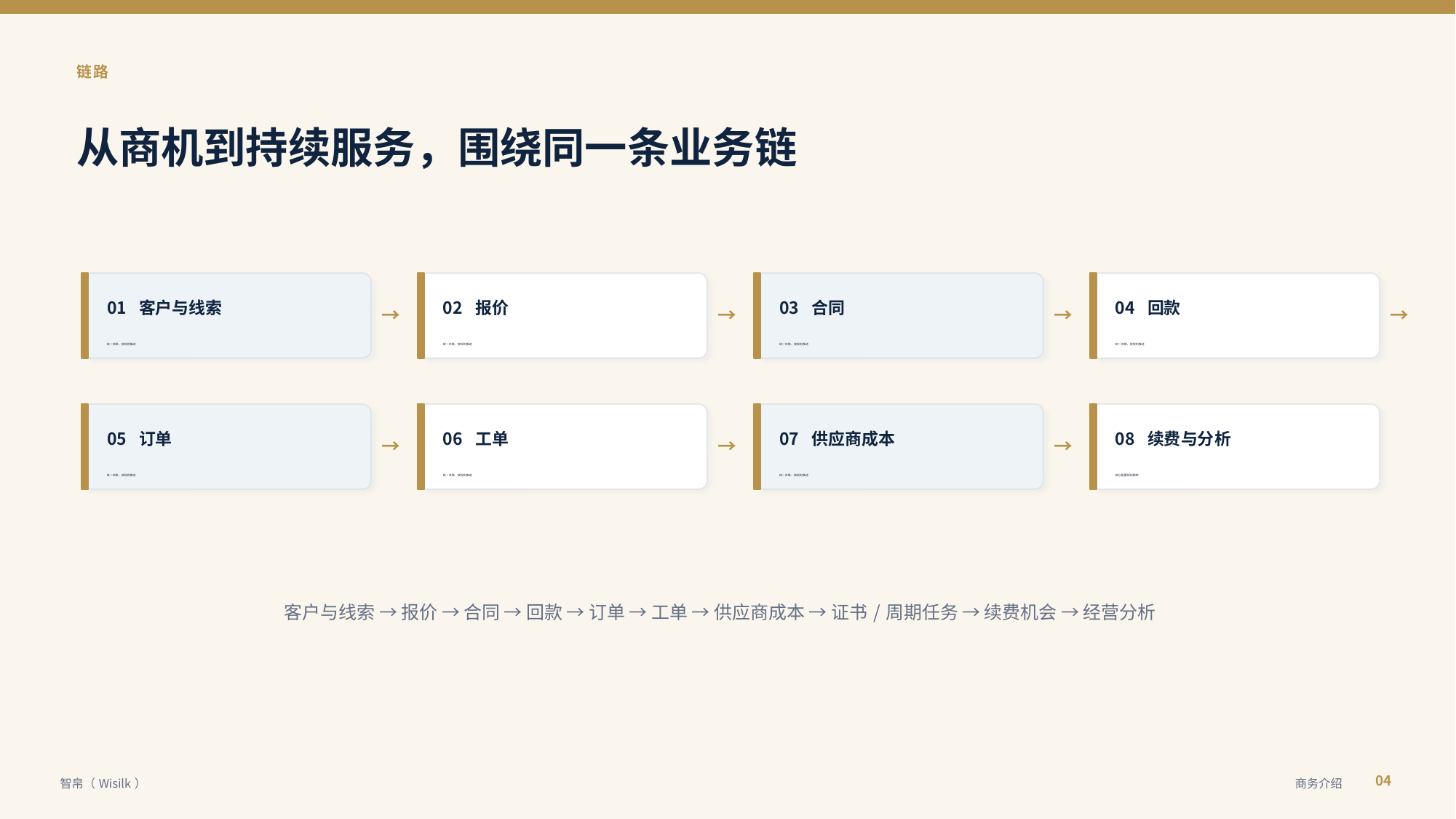

链路
从商机到持续服务，围绕同一条业务链

01  客户与线索
02  报价
03  合同
04  回款
→
→
→
→
统一关联、按规则推进
统一关联、按规则推进
统一关联、按规则推进
统一关联、按规则推进

05  订单
06  工单
07  供应商成本
08  续费与分析
→
→
→
统一关联、按规则推进
统一关联、按规则推进
统一关联、按规则推进
按已配置规则跟踪
客户与线索 → 报价 → 合同 → 回款 → 订单 → 工单 → 供应商成本 → 证书/周期任务 → 续费机会 → 经营分析
04
智帛（Wisilk）
商务介绍